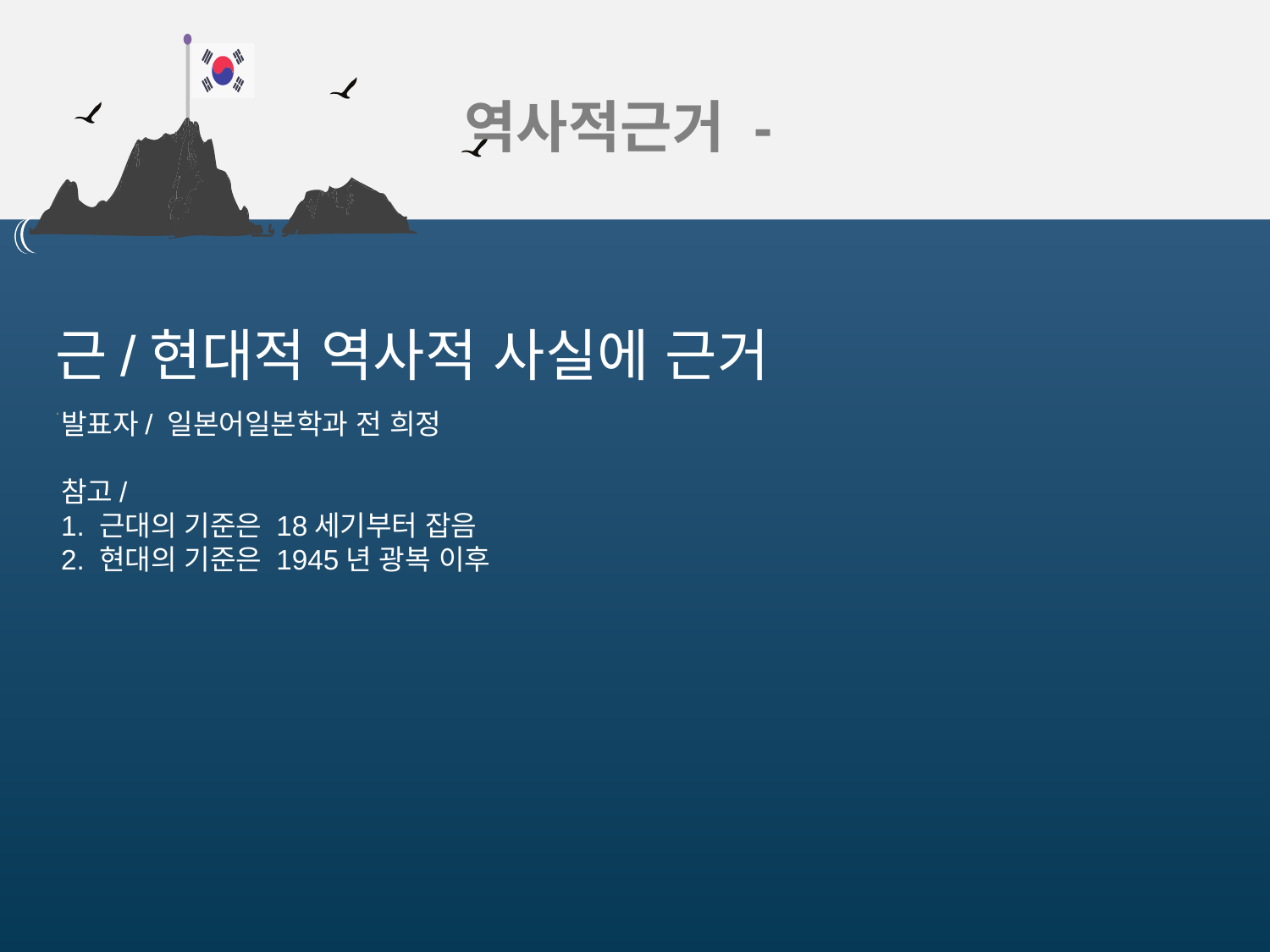

역사적근거 -

근/현대적 역사적 사실에 근거
.
발표자/ 일본어일본학과 전 희정

참고/
1. 근대의 기준은 18세기부터 잡음
2. 현대의 기준은 1945년 광복 이후